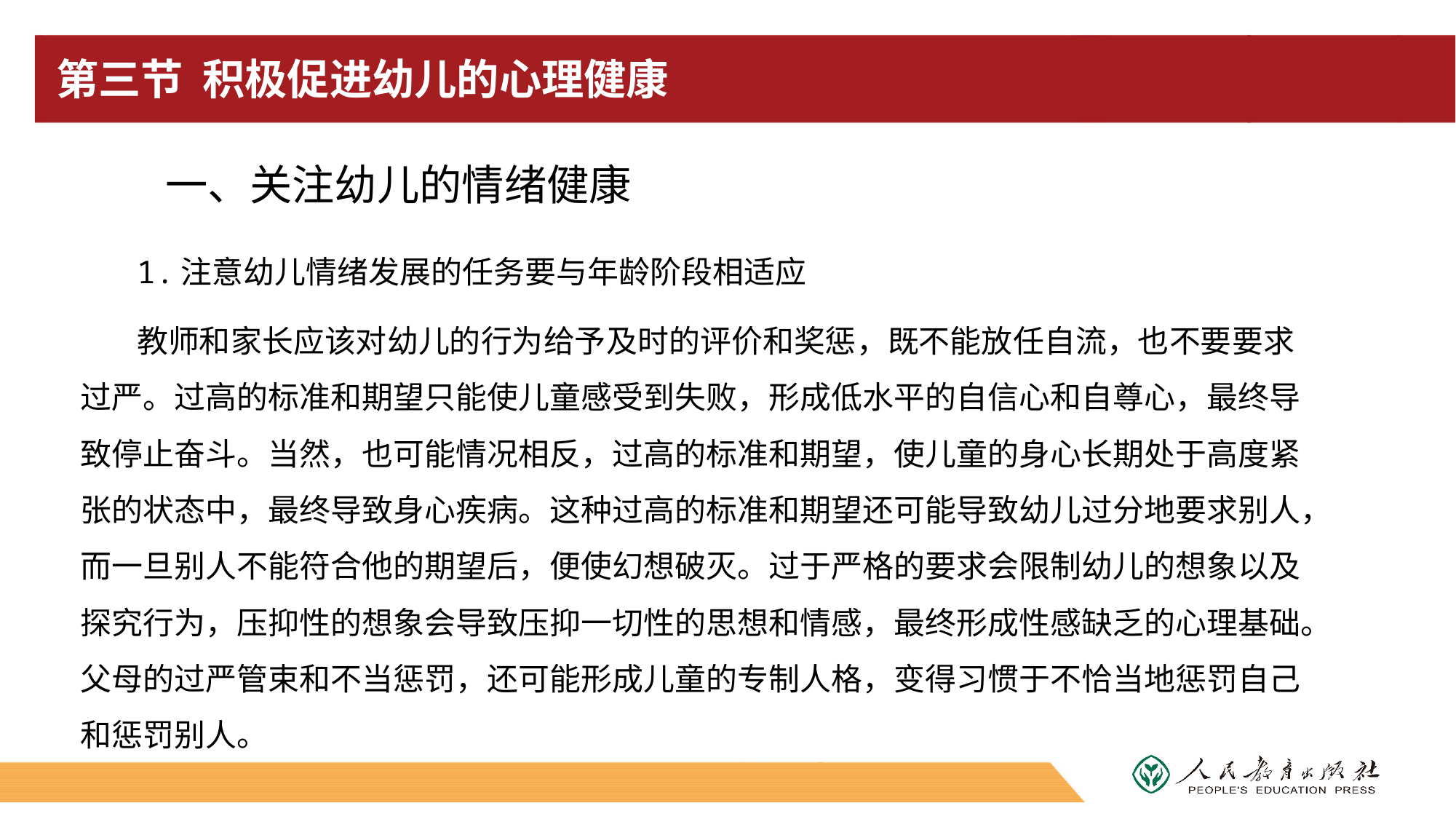

# 第三节  积极促进幼儿的心理健康
一、关注幼儿的情绪健康
1.注意幼儿情绪发展的任务要与年龄阶段相适应
教师和家长应该对幼儿的行为给予及时的评价和奖惩，既不能放任自流，也不要要求过严。过高的标准和期望只能使儿童感受到失败，形成低水平的自信心和自尊心，最终导致停止奋斗。当然，也可能情况相反，过高的标准和期望，使儿童的身心长期处于高度紧张的状态中，最终导致身心疾病。这种过高的标准和期望还可能导致幼儿过分地要求别人，而一旦别人不能符合他的期望后，便使幻想破灭。过于严格的要求会限制幼儿的想象以及探究行为，压抑性的想象会导致压抑一切性的思想和情感，最终形成性感缺乏的心理基础。父母的过严管束和不当惩罚，还可能形成儿童的专制人格，变得习惯于不恰当地惩罚自己和惩罚别人。